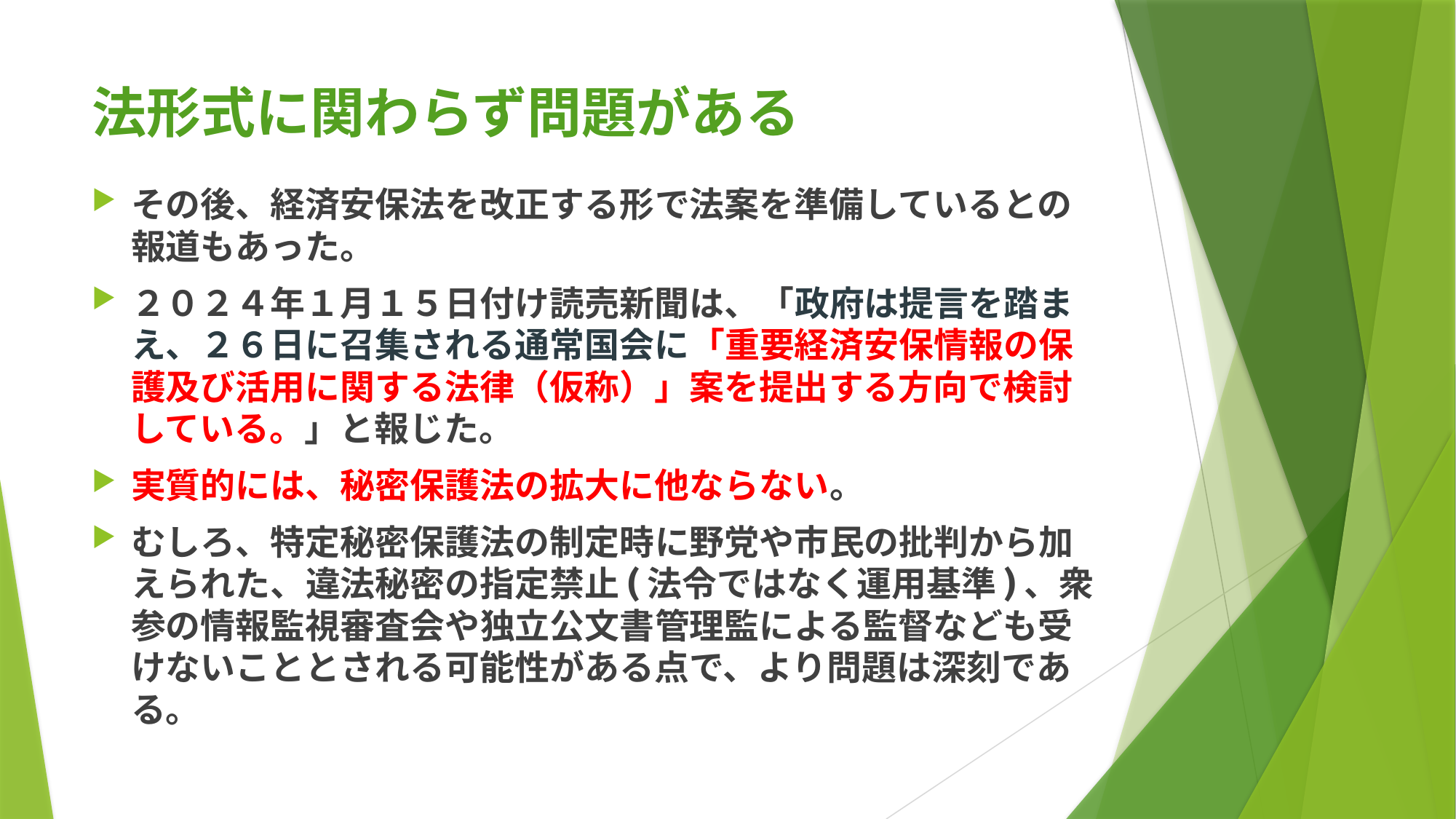

# 法形式に関わらず問題がある
その後、経済安保法を改正する形で法案を準備しているとの報道もあった。
２０２４年１月１５日付け読売新聞は、「政府は提言を踏まえ、２６日に召集される通常国会に「重要経済安保情報の保護及び活用に関する法律（仮称）」案を提出する方向で検討している。」と報じた。
実質的には、秘密保護法の拡大に他ならない。
むしろ、特定秘密保護法の制定時に野党や市民の批判から加えられた、違法秘密の指定禁止(法令ではなく運用基準)、衆参の情報監視審査会や独立公文書管理監による監督なども受けないこととされる可能性がある点で、より問題は深刻である。
34